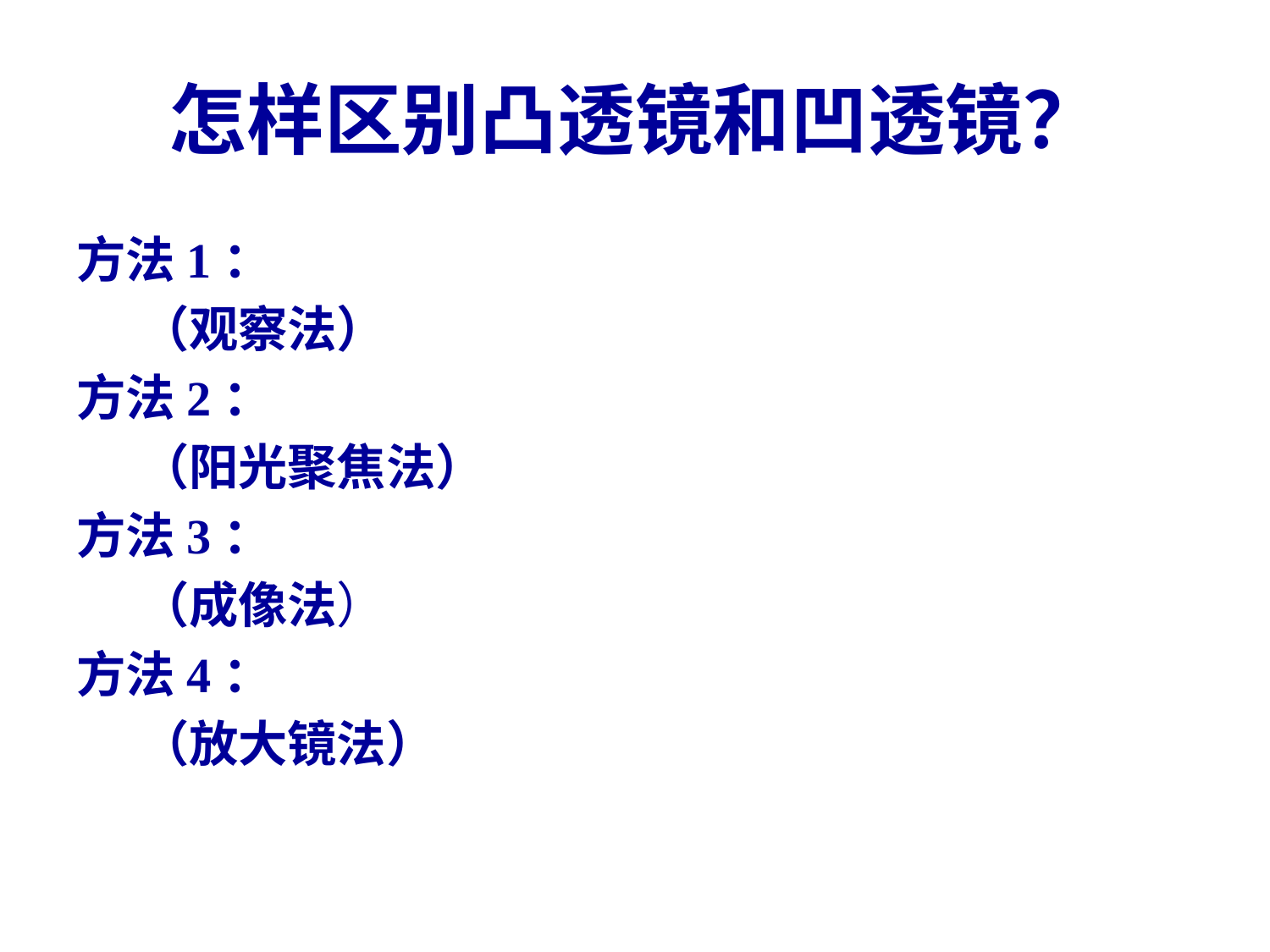

# 怎样区别凸透镜和凹透镜？
方法1：
（观察法）
方法2：
（阳光聚焦法）
方法3：
（成像法）
方法4：
（放大镜法）